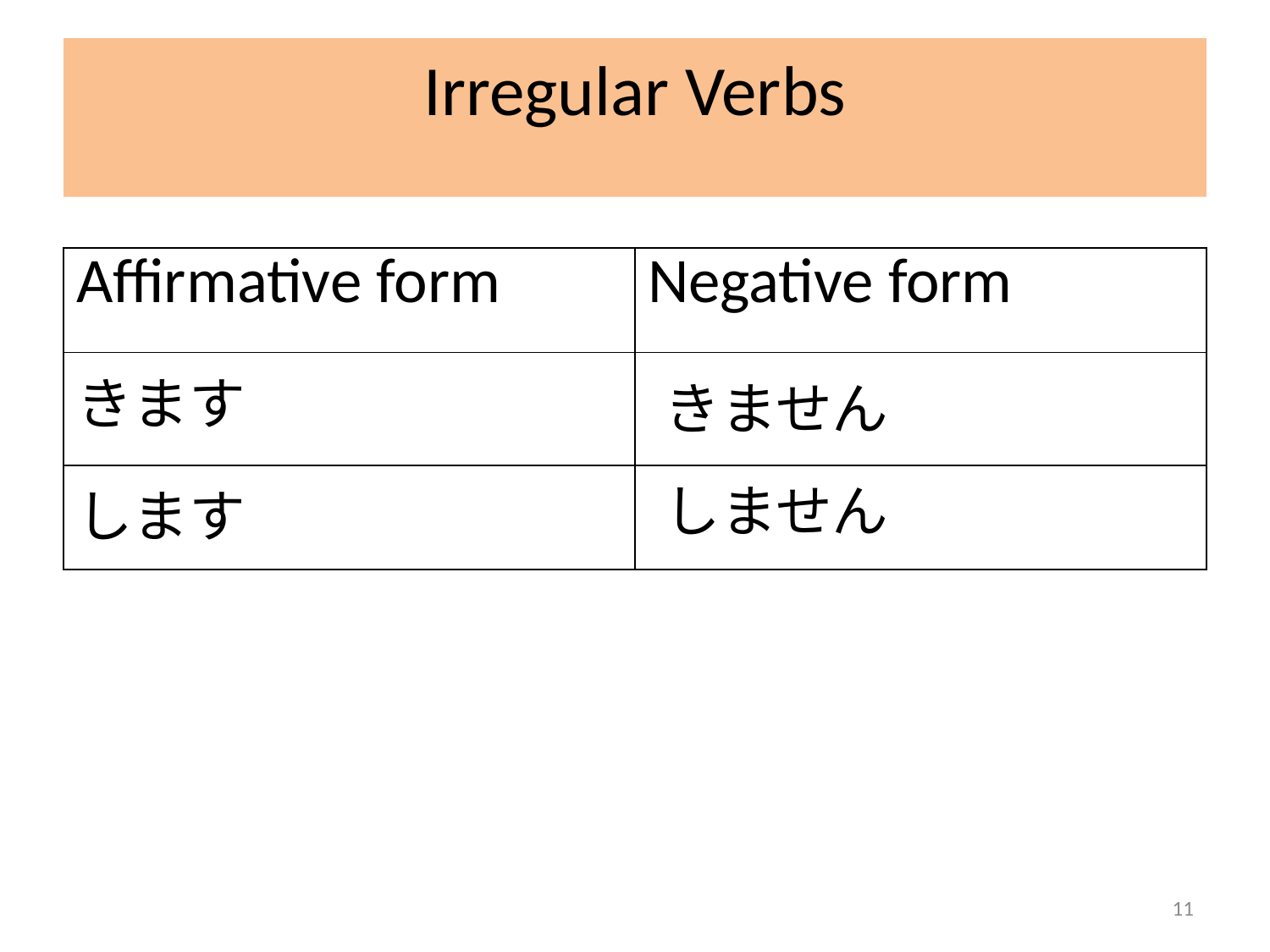

# Irregular Verbs
| Affirmative form | Negative form |
| --- | --- |
| きます |  |
| します |  |
きません
しません
11